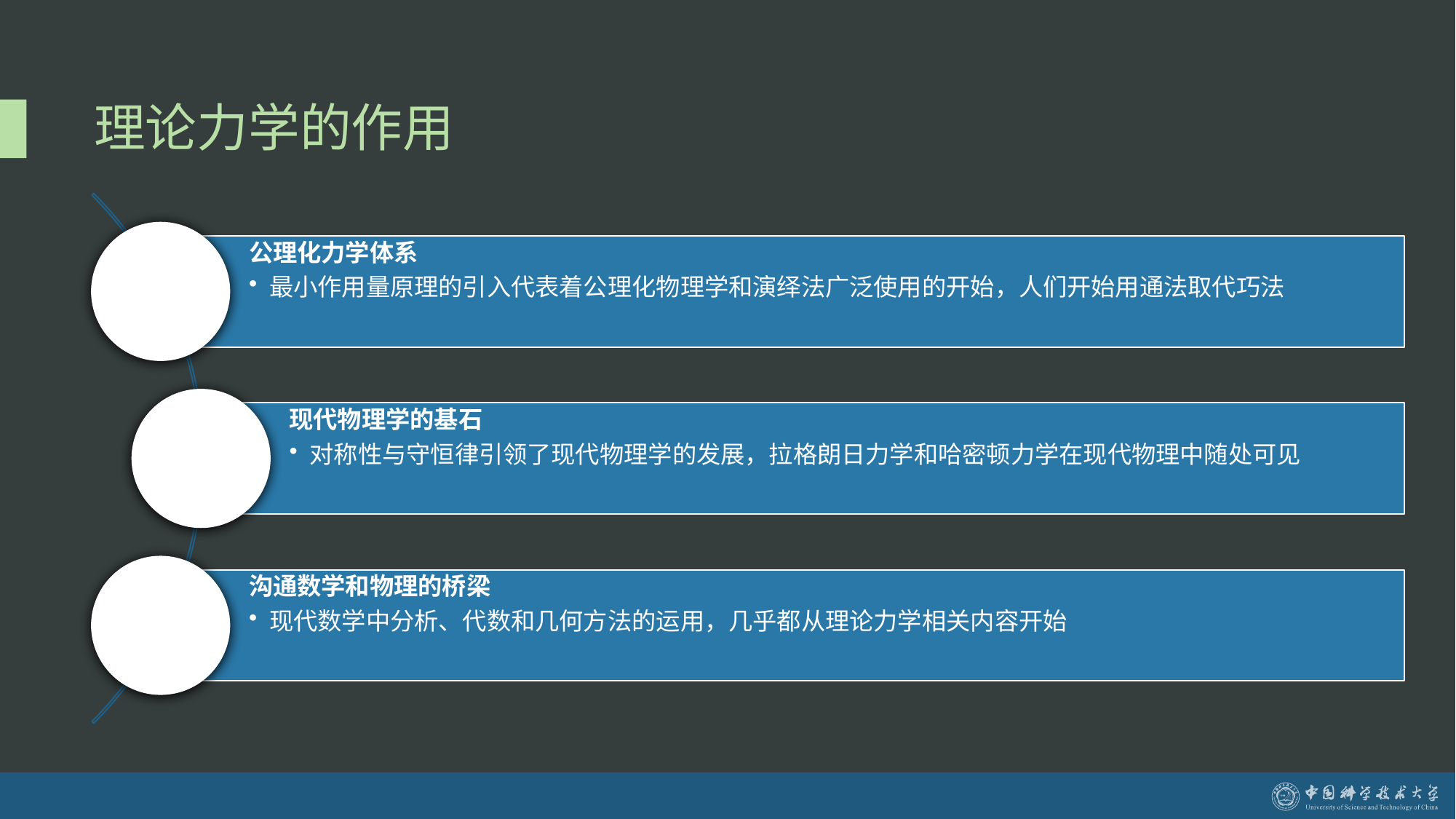

# 理论力学的作用
公理化力学体系
最小作用量原理的引入代表着公理化物理学和演绎法广泛使用的开始，人们开始用通法取代巧法
现代物理学的基石
对称性与守恒律引领了现代物理学的发展，拉格朗日力学和哈密顿力学在现代物理中随处可见

沟通数学和物理的桥梁
现代数学中分析、代数和几何方法的运用，几乎都从理论力学相关内容开始